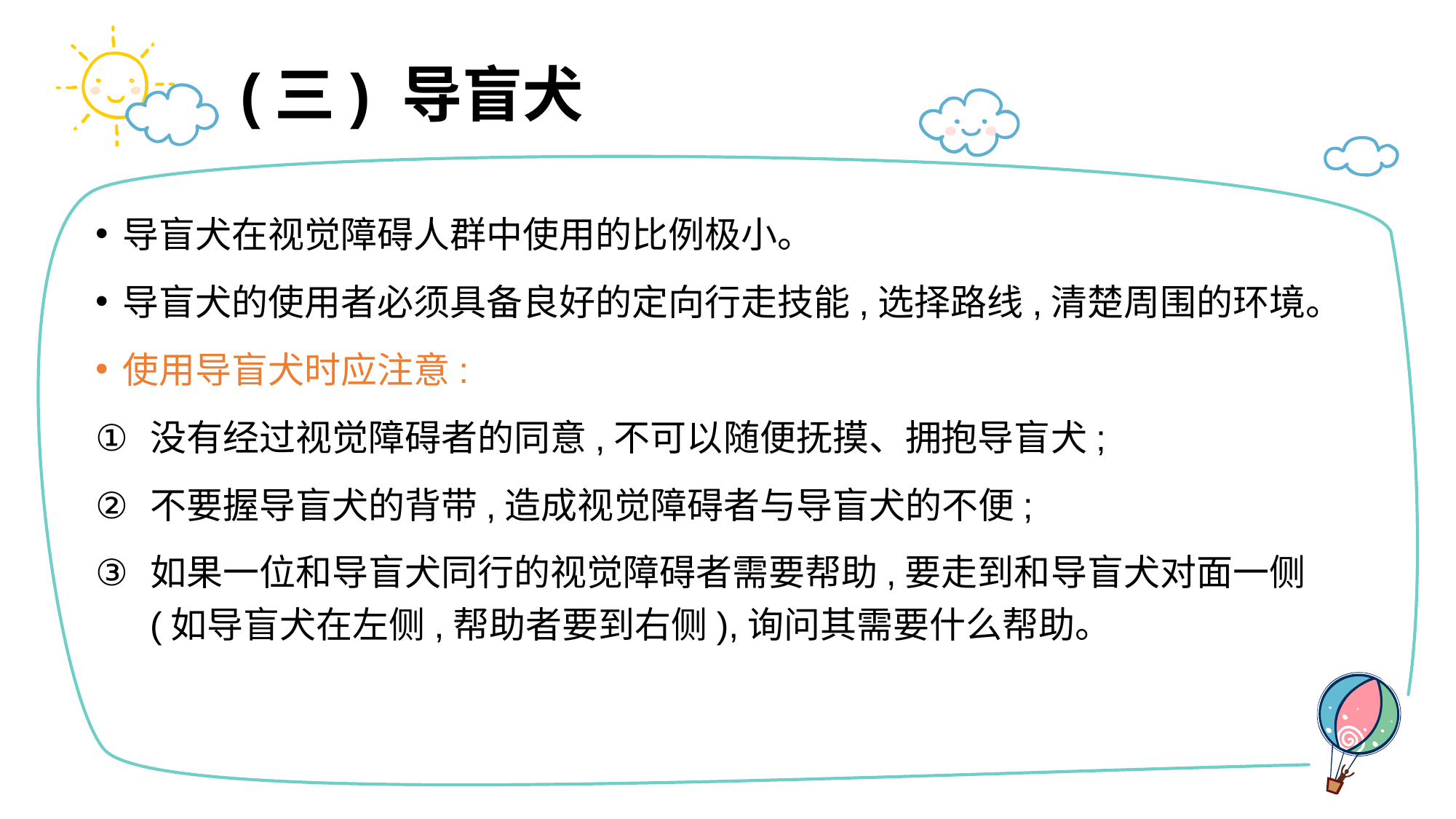

# (三) 导盲犬
导盲犬在视觉障碍人群中使用的比例极小。
导盲犬的使用者必须具备良好的定向行走技能,选择路线,清楚周围的环境。
使用导盲犬时应注意:
没有经过视觉障碍者的同意,不可以随便抚摸、拥抱导盲犬;
不要握导盲犬的背带,造成视觉障碍者与导盲犬的不便;
如果一位和导盲犬同行的视觉障碍者需要帮助,要走到和导盲犬对面一侧(如导盲犬在左侧,帮助者要到右侧),询问其需要什么帮助。